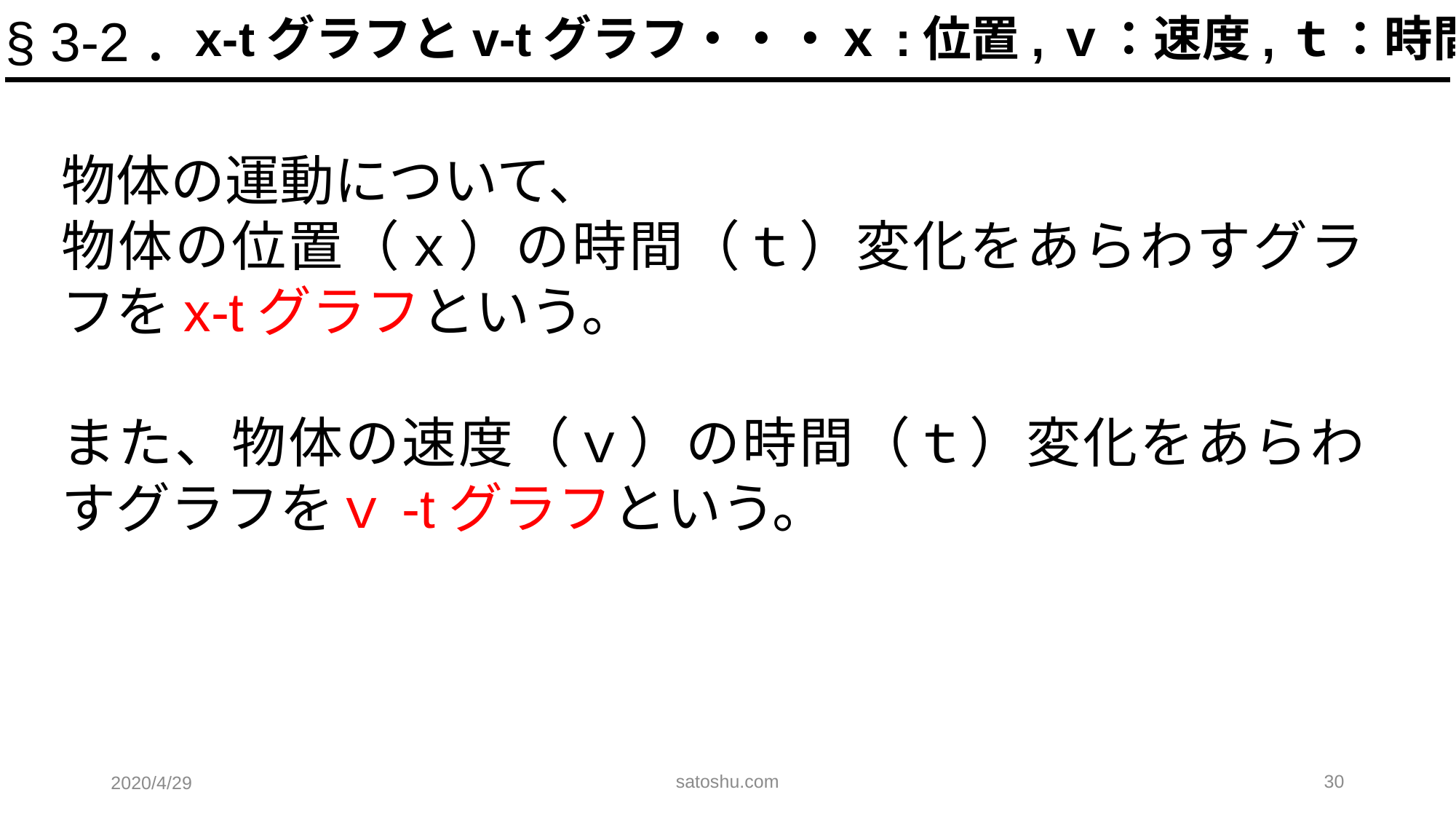

§ 3-2．
x-tグラフとv-tグラフ・・・ｘ:位置,ｖ：速度,ｔ：時間
物体の運動について、
物体の位置（ｘ）の時間（ｔ）変化をあらわすグラフをx-tグラフという。

また、物体の速度（ｖ）の時間（ｔ）変化をあらわすグラフをｖ-tグラフという。
satoshu.com
30
2020/4/29